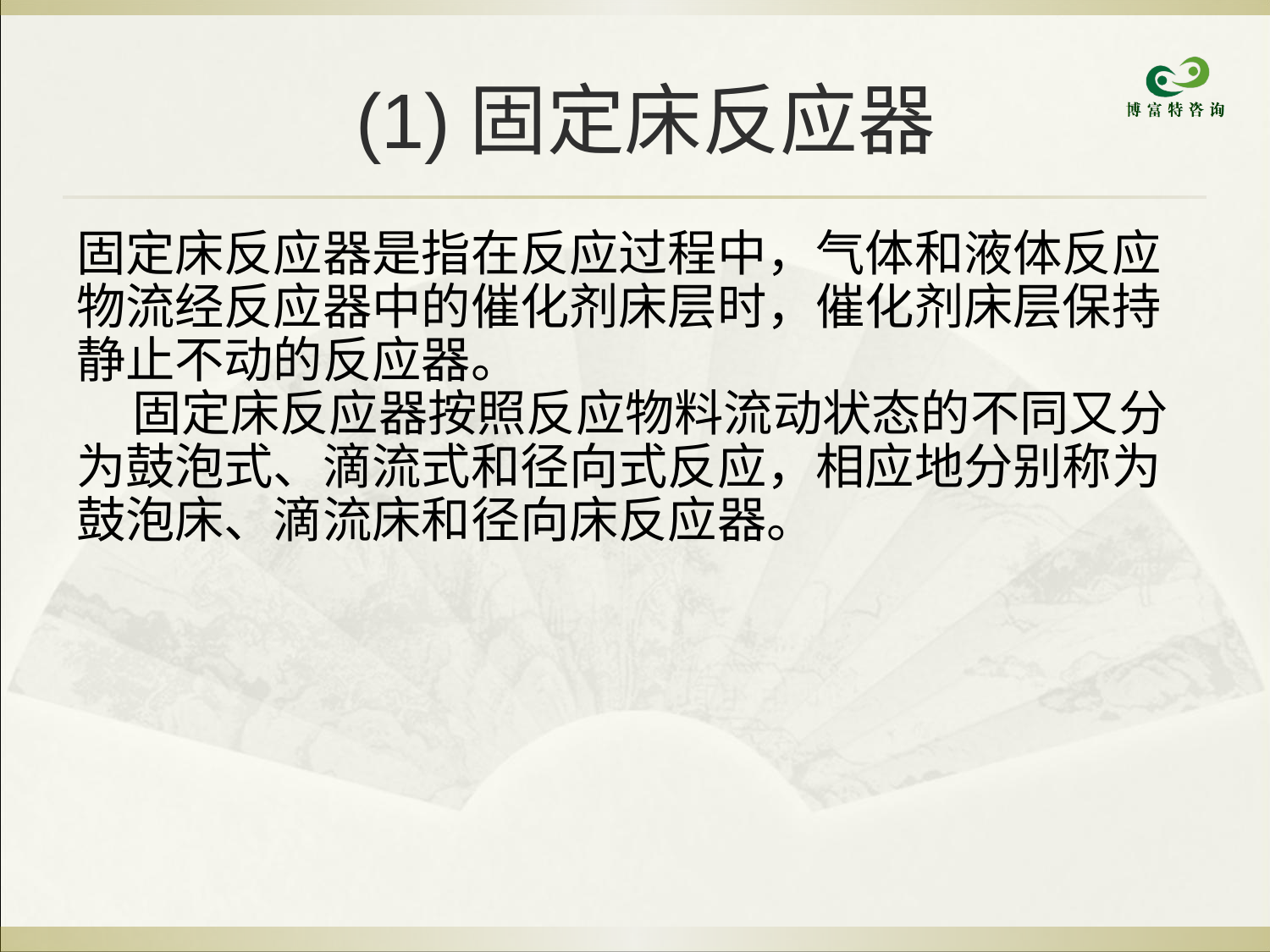

(1)固定床反应器
固定床反应器是指在反应过程中，气体和液体反应物流经反应器中的催化剂床层时，催化剂床层保持静止不动的反应器。
    固定床反应器按照反应物料流动状态的不同又分为鼓泡式、滴流式和径向式反应，相应地分别称为鼓泡床、滴流床和径向床反应器。